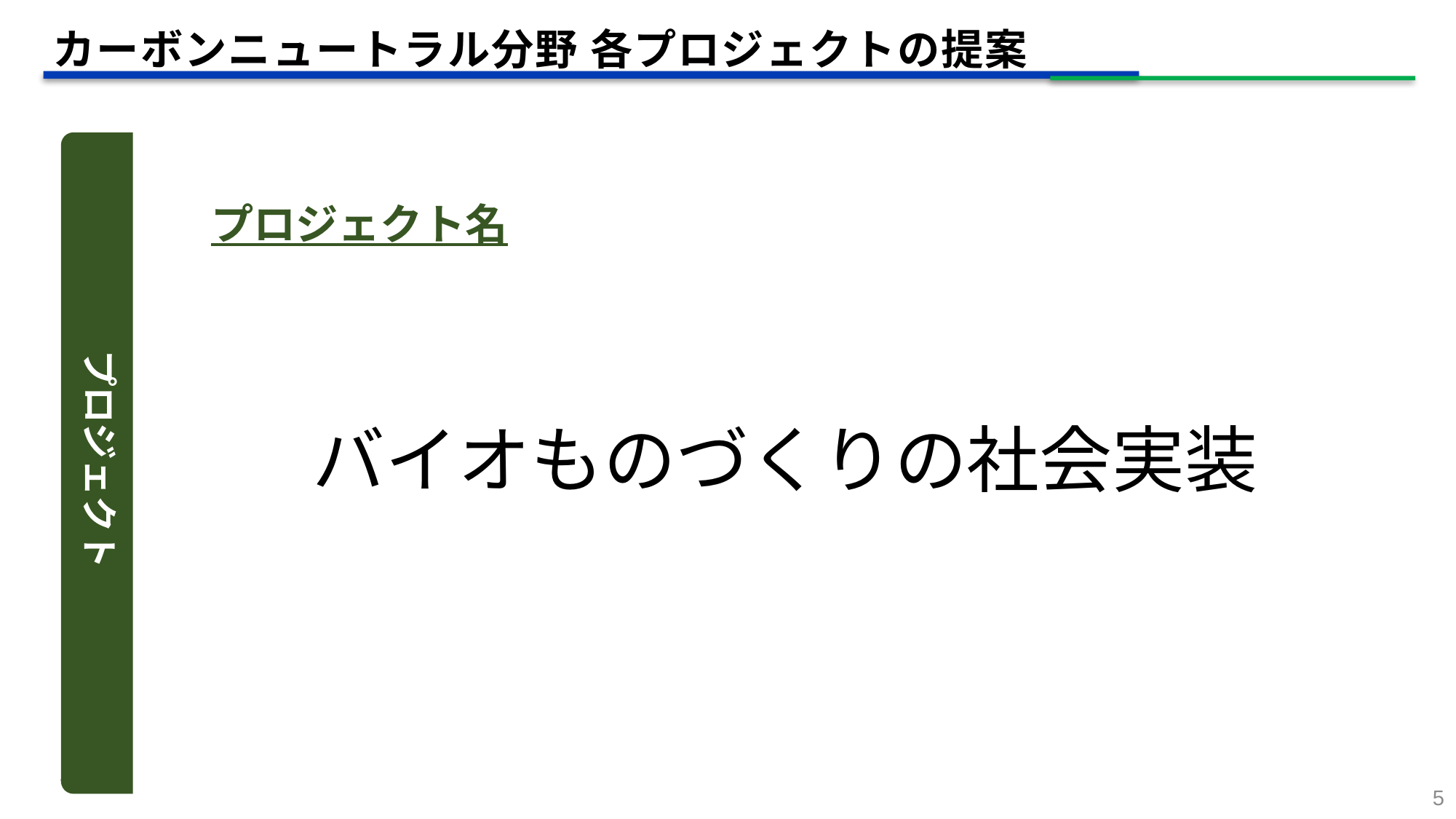

カーボンニュートラル分野 各プロジェクトの提案
　プロジェクト名
バイオものづくりの社会実装
プロジェクト